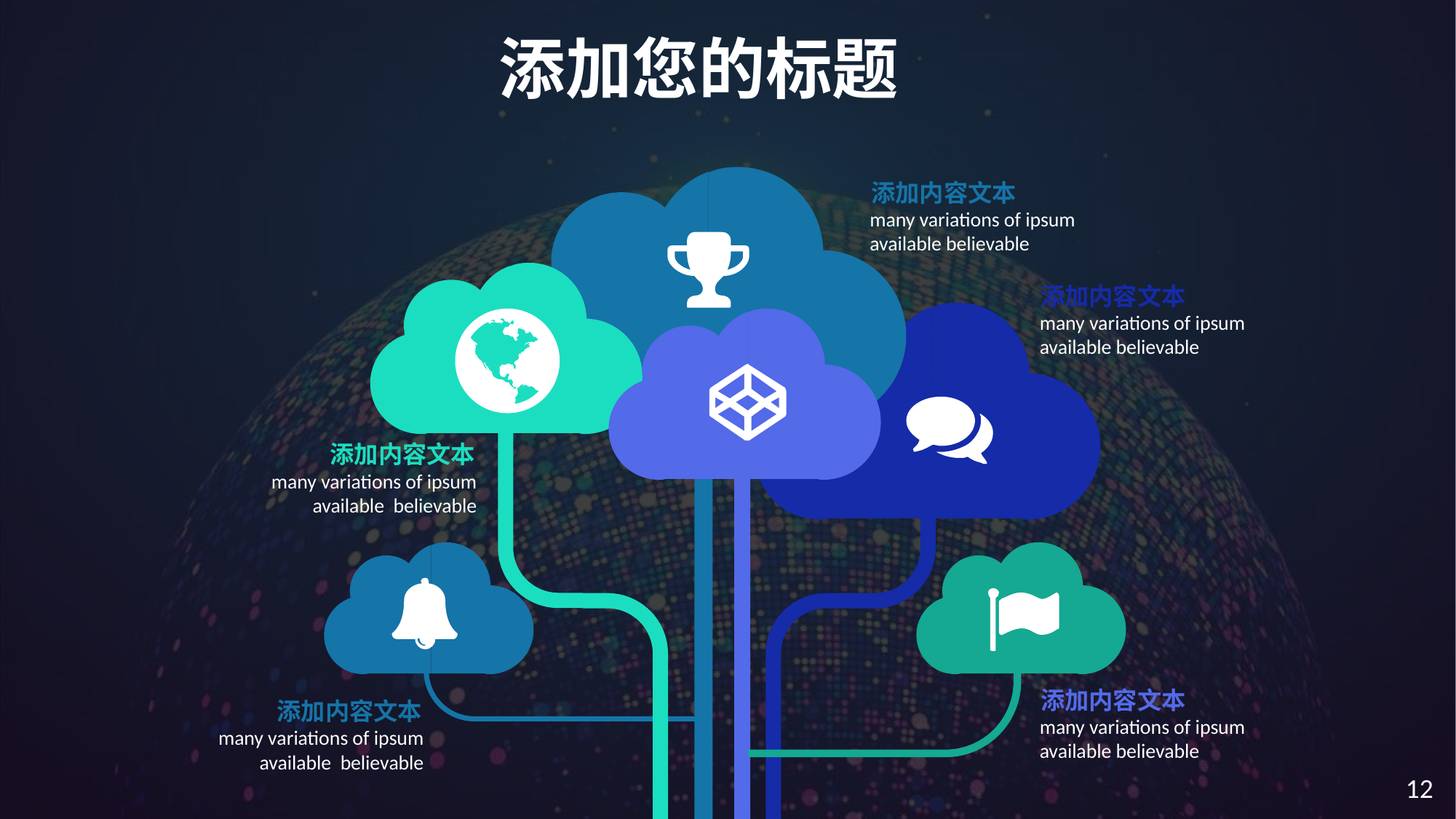

添加您的标题

添加内容文本
many variations of ipsum available believable

添加内容文本
many variations of ipsum available believable

添加内容文本
many variations of ipsum available  believable

添加内容文本
many variations of ipsum available believable
添加内容文本
many variations of ipsum available  believable
12